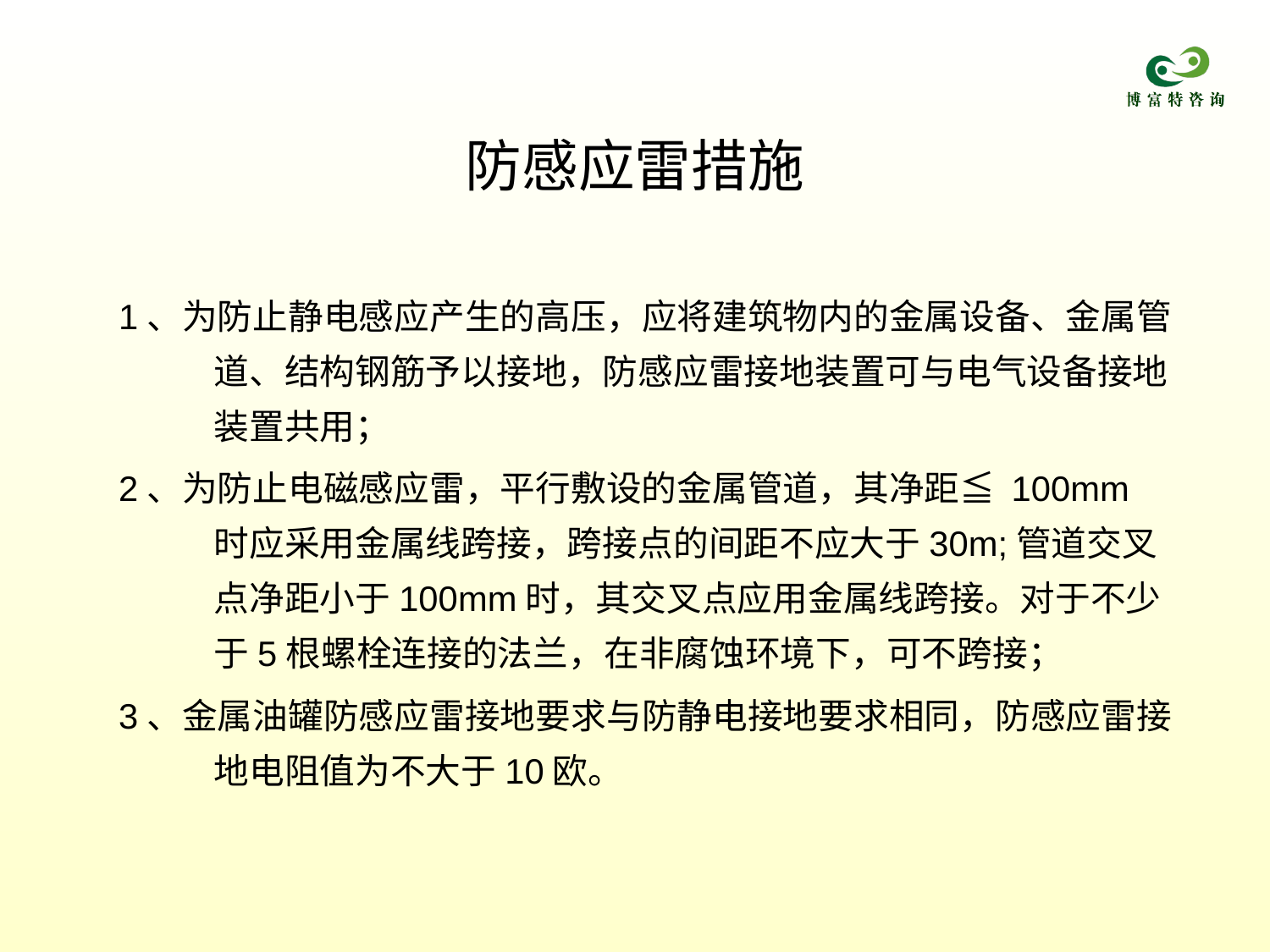

# 防感应雷措施
1、为防止静电感应产生的高压，应将建筑物内的金属设备、金属管道、结构钢筋予以接地，防感应雷接地装置可与电气设备接地装置共用；
2、为防止电磁感应雷，平行敷设的金属管道，其净距≦ 100mm时应采用金属线跨接，跨接点的间距不应大于30m;管道交叉点净距小于100mm时，其交叉点应用金属线跨接。对于不少于5根螺栓连接的法兰，在非腐蚀环境下，可不跨接；
3、金属油罐防感应雷接地要求与防静电接地要求相同，防感应雷接地电阻值为不大于10欧。
120